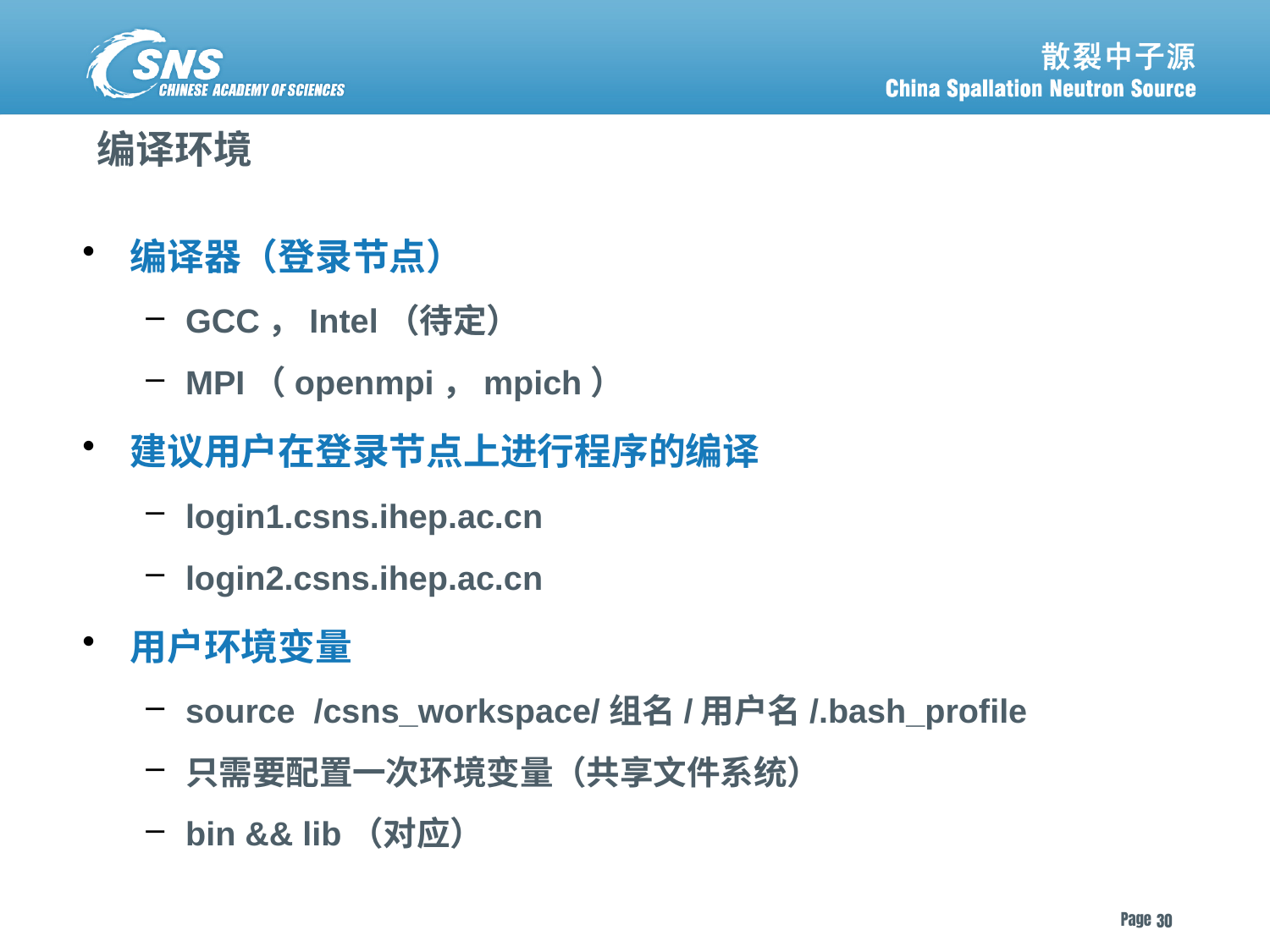

# 编译环境
编译器（登录节点）
GCC，Intel（待定）
MPI（openmpi，mpich）
建议用户在登录节点上进行程序的编译
login1.csns.ihep.ac.cn
login2.csns.ihep.ac.cn
用户环境变量
source  /csns_workspace/组名/用户名/.bash_profile
只需要配置一次环境变量（共享文件系统）
bin && lib（对应）

30